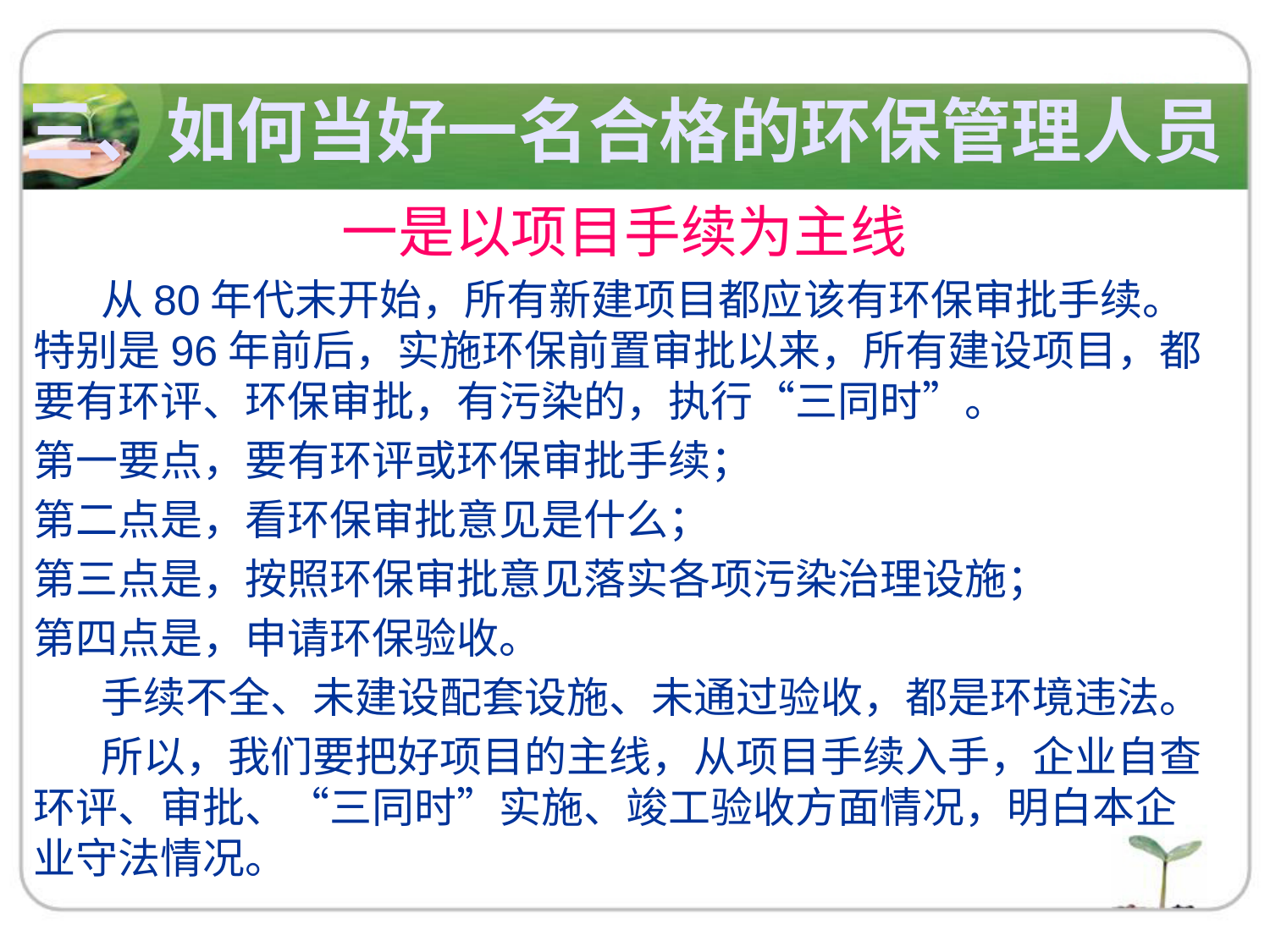

三、如何当好一名合格的环保管理人员
一是以项目手续为主线
      从80年代末开始，所有新建项目都应该有环保审批手续。特别是96年前后，实施环保前置审批以来，所有建设项目，都要有环评、环保审批，有污染的，执行“三同时”。
第一要点，要有环评或环保审批手续；
第二点是，看环保审批意见是什么；
第三点是，按照环保审批意见落实各项污染治理设施；
第四点是，申请环保验收。
      手续不全、未建设配套设施、未通过验收，都是环境违法。
      所以，我们要把好项目的主线，从项目手续入手，企业自查环评、审批、“三同时”实施、竣工验收方面情况，明白本企业守法情况。